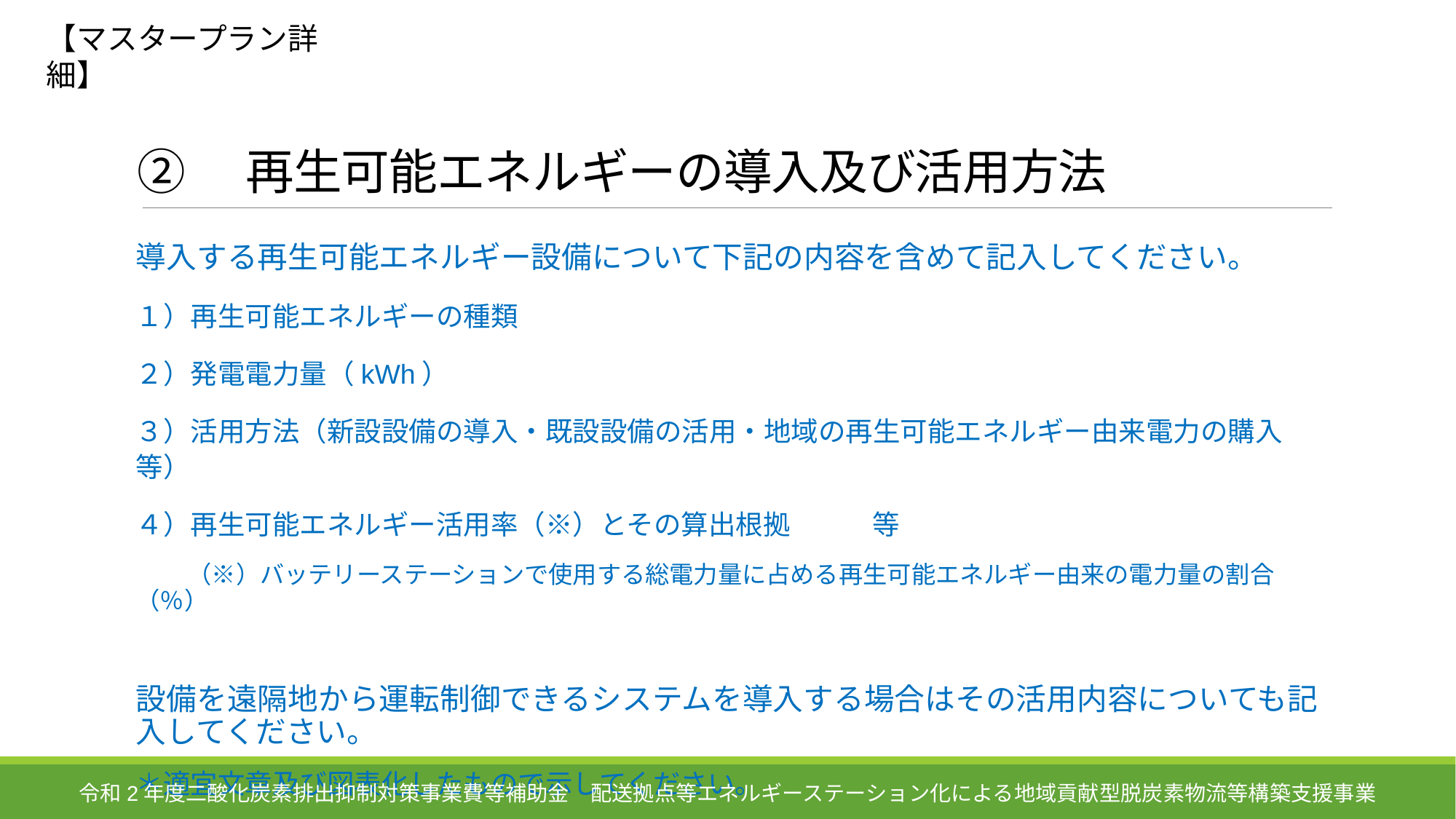

【マスタープラン詳細】
# ②　再生可能エネルギーの導入及び活用方法
導入する再生可能エネルギー設備について下記の内容を含めて記入してください。
１）再生可能エネルギーの種類
２）発電電力量（kWh）
３）活用方法（新設設備の導入・既設設備の活用・地域の再生可能エネルギー由来電力の購入等）
４）再生可能エネルギー活用率（※）とその算出根拠　　　等
　　（※）バッテリーステーションで使用する総電力量に占める再生可能エネルギー由来の電力量の割合（％）

設備を遠隔地から運転制御できるシステムを導入する場合はその活用内容についても記入してください。
＊適宜文章及び図表化したもので示してください。

令和2年度二酸化炭素排出抑制対策事業費等補助金　配送拠点等エネルギーステーション化による地域貢献型脱炭素物流等構築支援事業